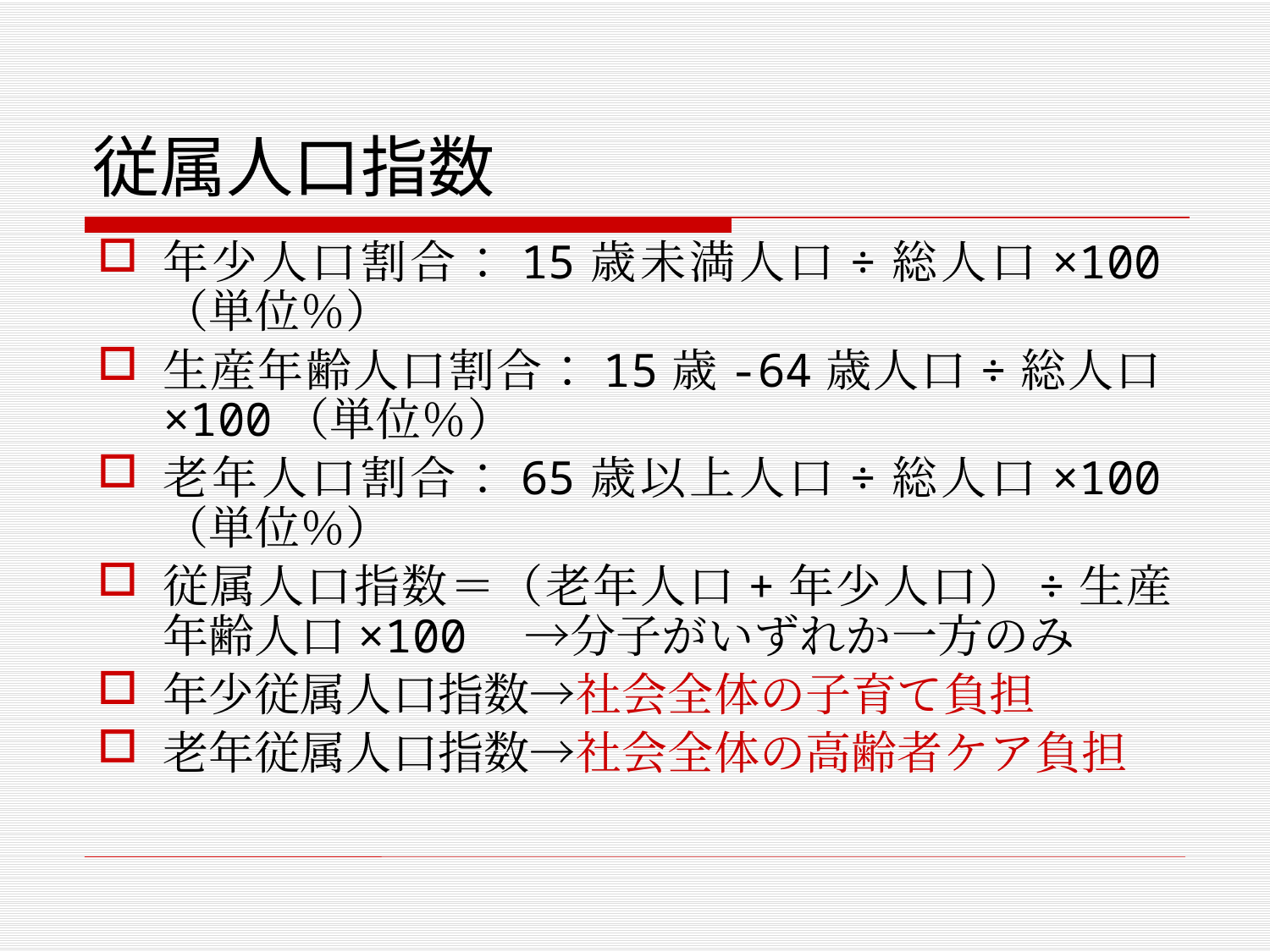

# 従属人口指数
年少人口割合：15歳未満人口÷総人口×100（単位％）
生産年齢人口割合：15歳-64歳人口÷総人口×100（単位％）
老年人口割合：65歳以上人口÷総人口×100（単位％）
従属人口指数＝（老年人口+年少人口）÷生産年齢人口×100　→分子がいずれか一方のみ
年少従属人口指数→社会全体の子育て負担
老年従属人口指数→社会全体の高齢者ケア負担